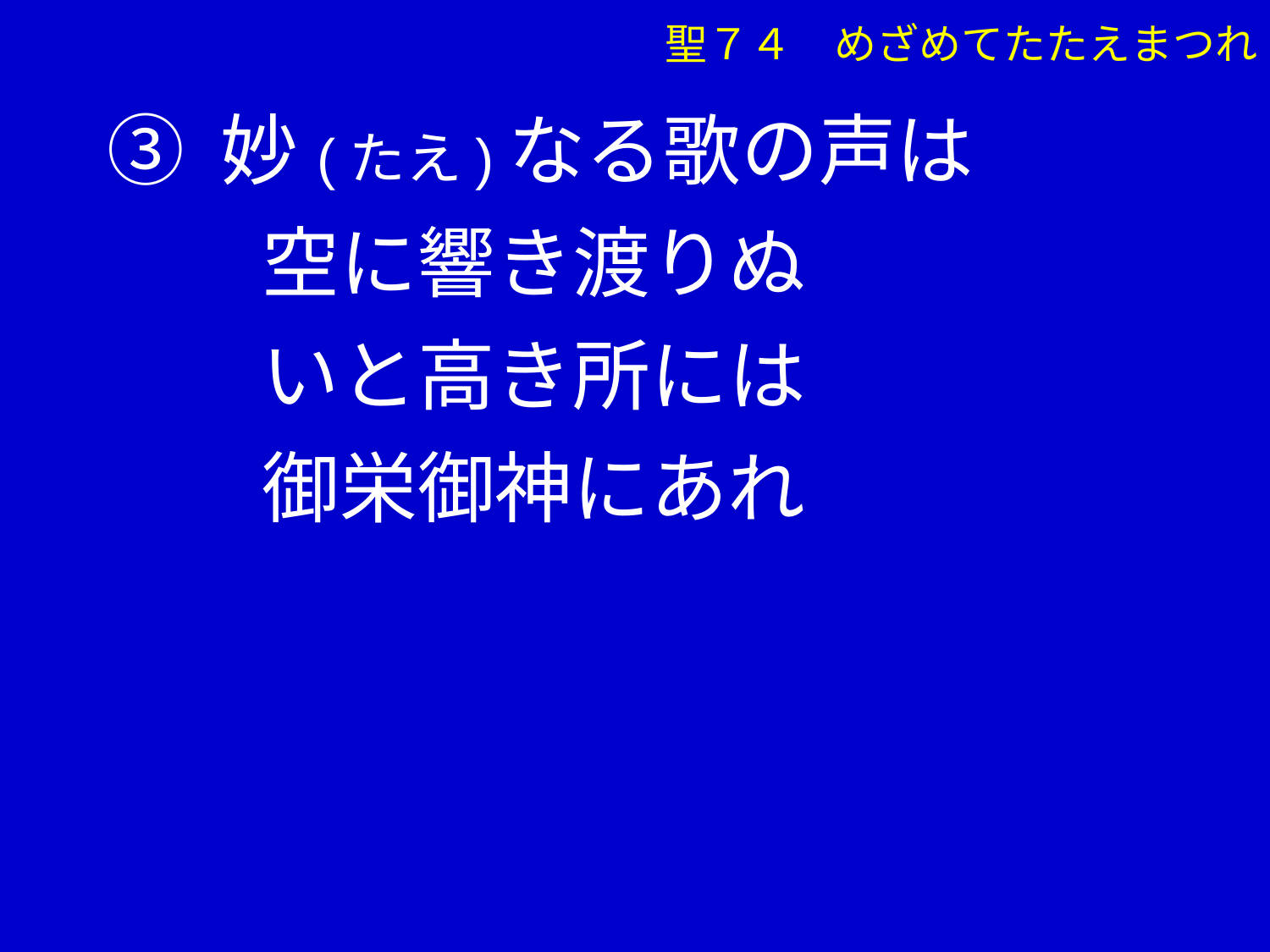

③ 妙(たえ)なる歌の声は
　　空に響き渡りぬ
　　いと高き所には
　　御栄御神にあれ
聖７４　めざめてたたえまつれ